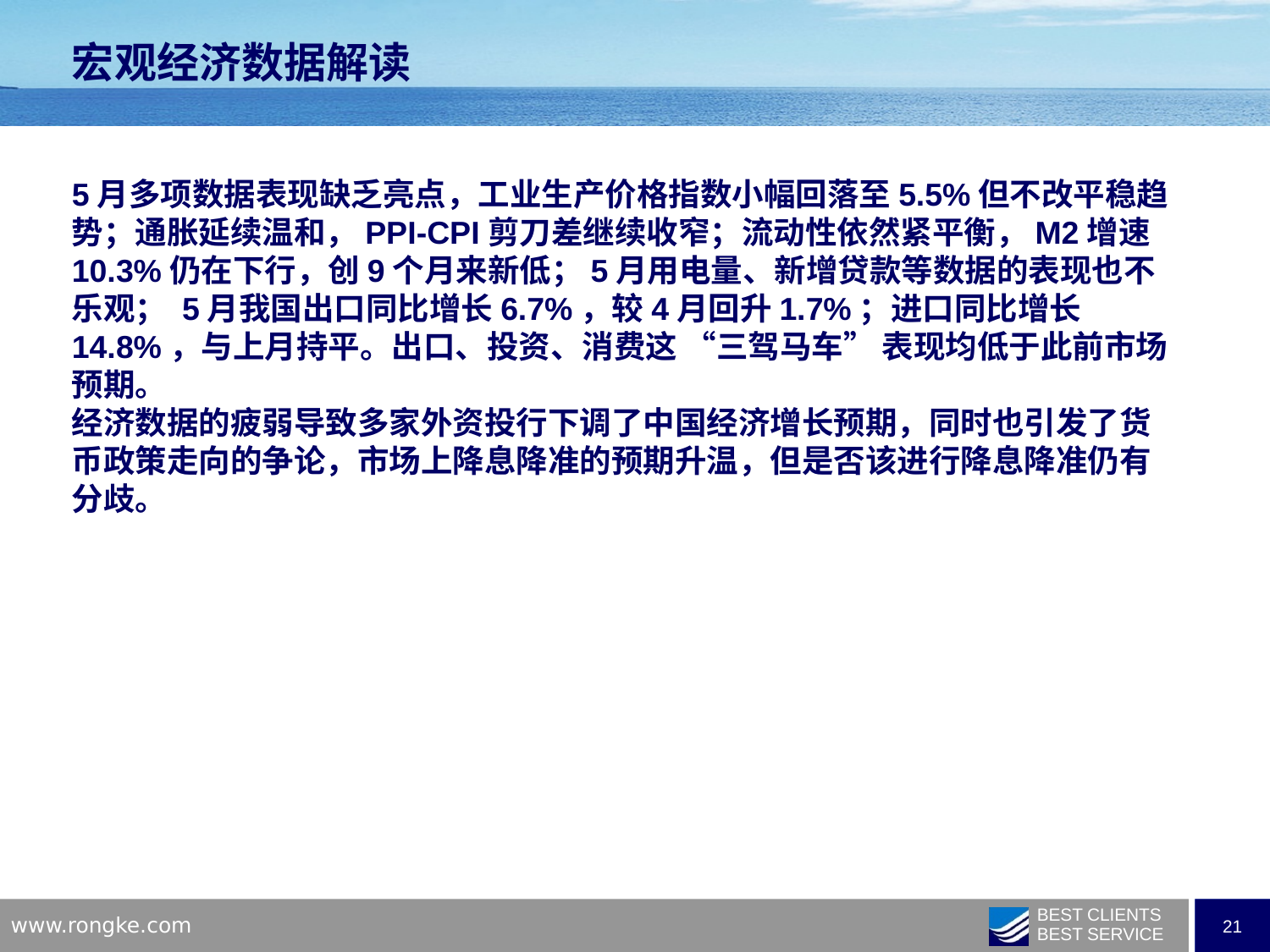

宏观经济数据解读
5月多项数据表现缺乏亮点，工业生产价格指数小幅回落至5.5%但不改平稳趋势；通胀延续温和，PPI-CPI剪刀差继续收窄；流动性依然紧平衡，M2增速10.3%仍在下行，创9个月来新低；5月用电量、新增贷款等数据的表现也不乐观； 5月我国出口同比增长6.7%，较4月回升1.7%；进口同比增长14.8%，与上月持平。出口、投资、消费这 “三驾马车” 表现均低于此前市场预期。
经济数据的疲弱导致多家外资投行下调了中国经济增长预期，同时也引发了货币政策走向的争论，市场上降息降准的预期升温，但是否该进行降息降准仍有分歧。